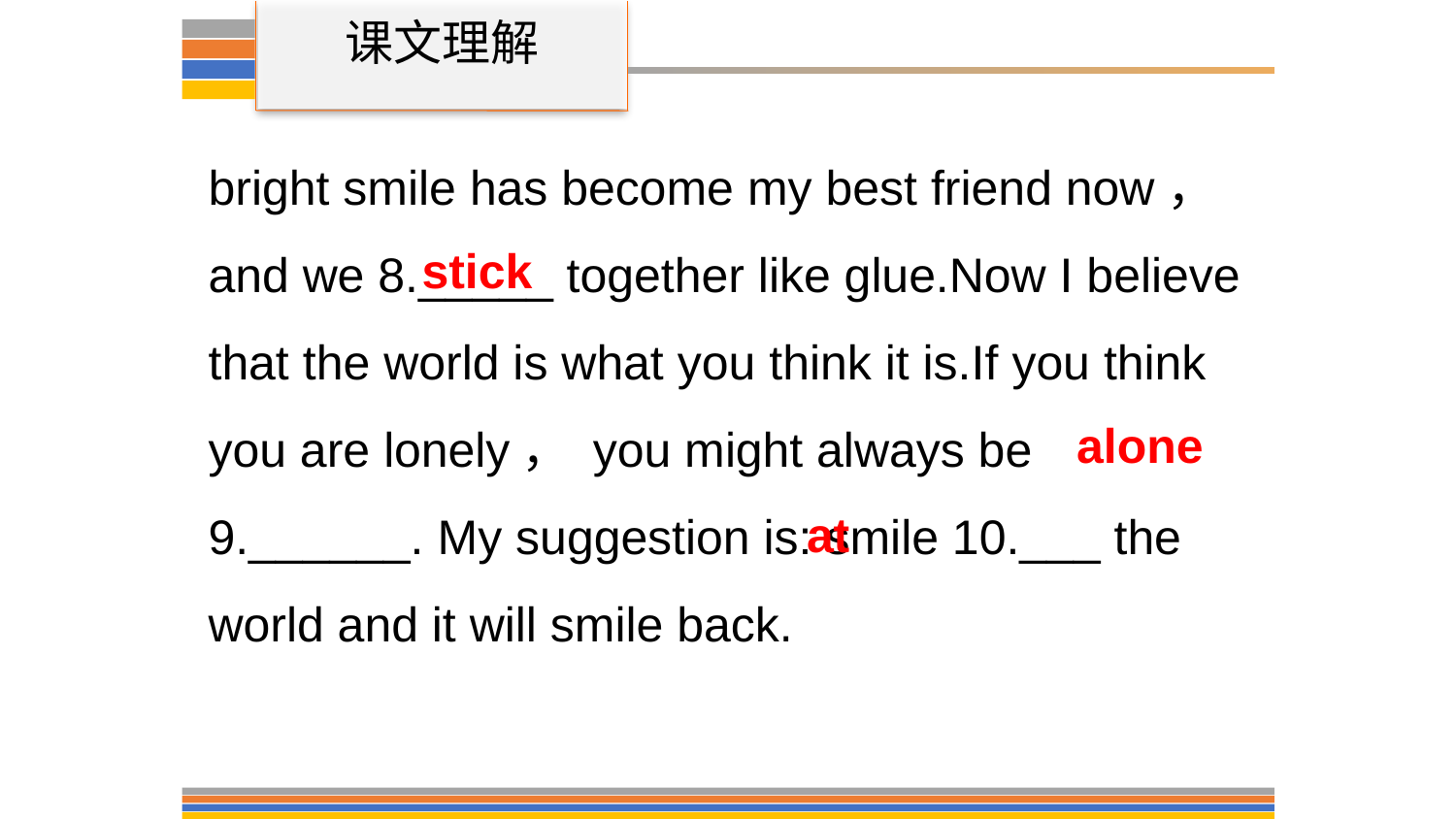

课文理解

bright smile has become my best friend now， and we 8._____ together like glue.Now I believe that the world is what you think it is.If you think you are lonely， you might always be 9.______. My suggestion is: smile 10.___ the world and it will smile back.
stick
alone
at